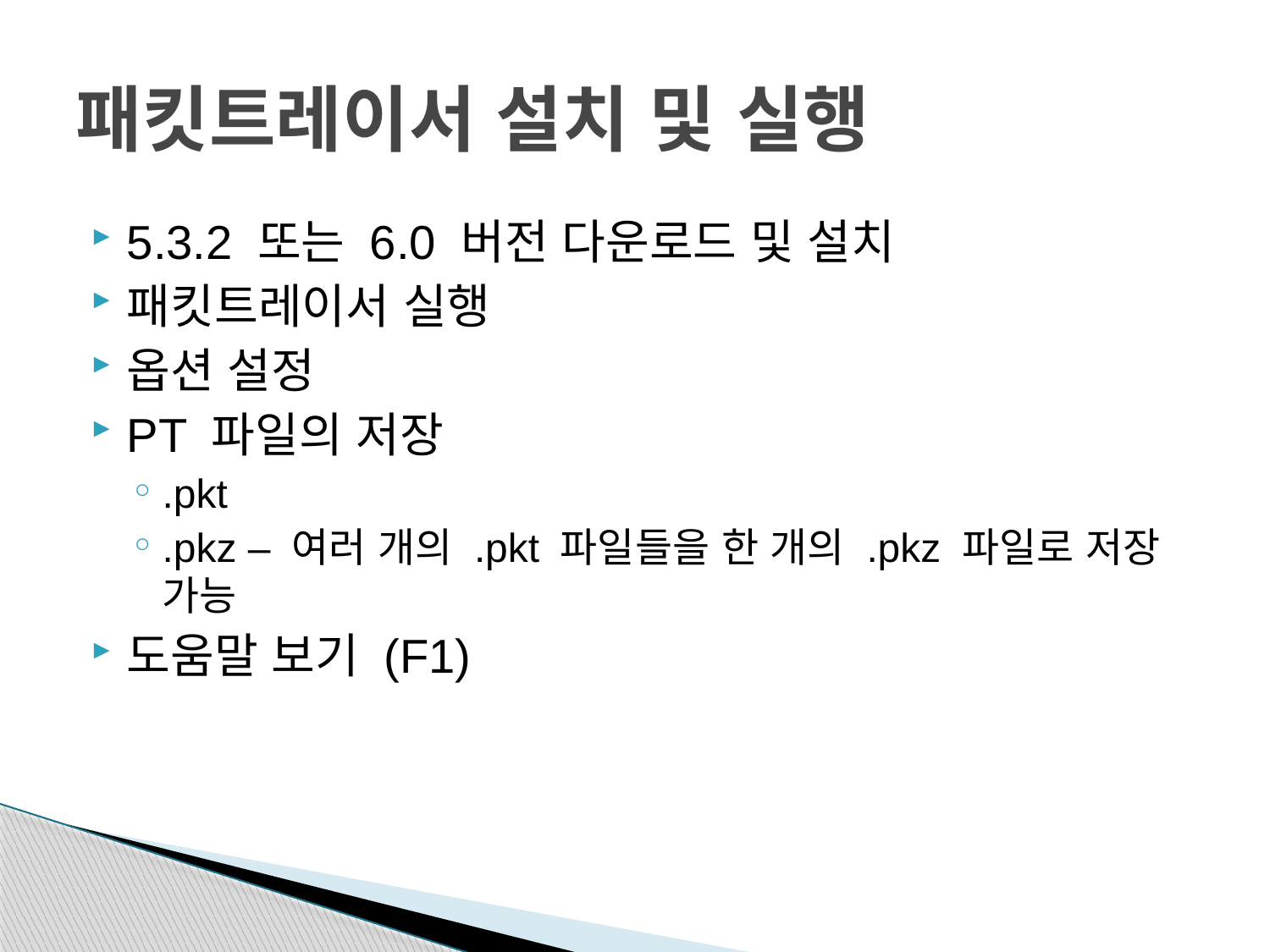

# 패킷트레이서 설치 및 실행
5.3.2 또는 6.0 버전 다운로드 및 설치
패킷트레이서 실행
옵션 설정
PT 파일의 저장
.pkt
.pkz – 여러 개의 .pkt 파일들을 한 개의 .pkz 파일로 저장 가능
도움말 보기 (F1)